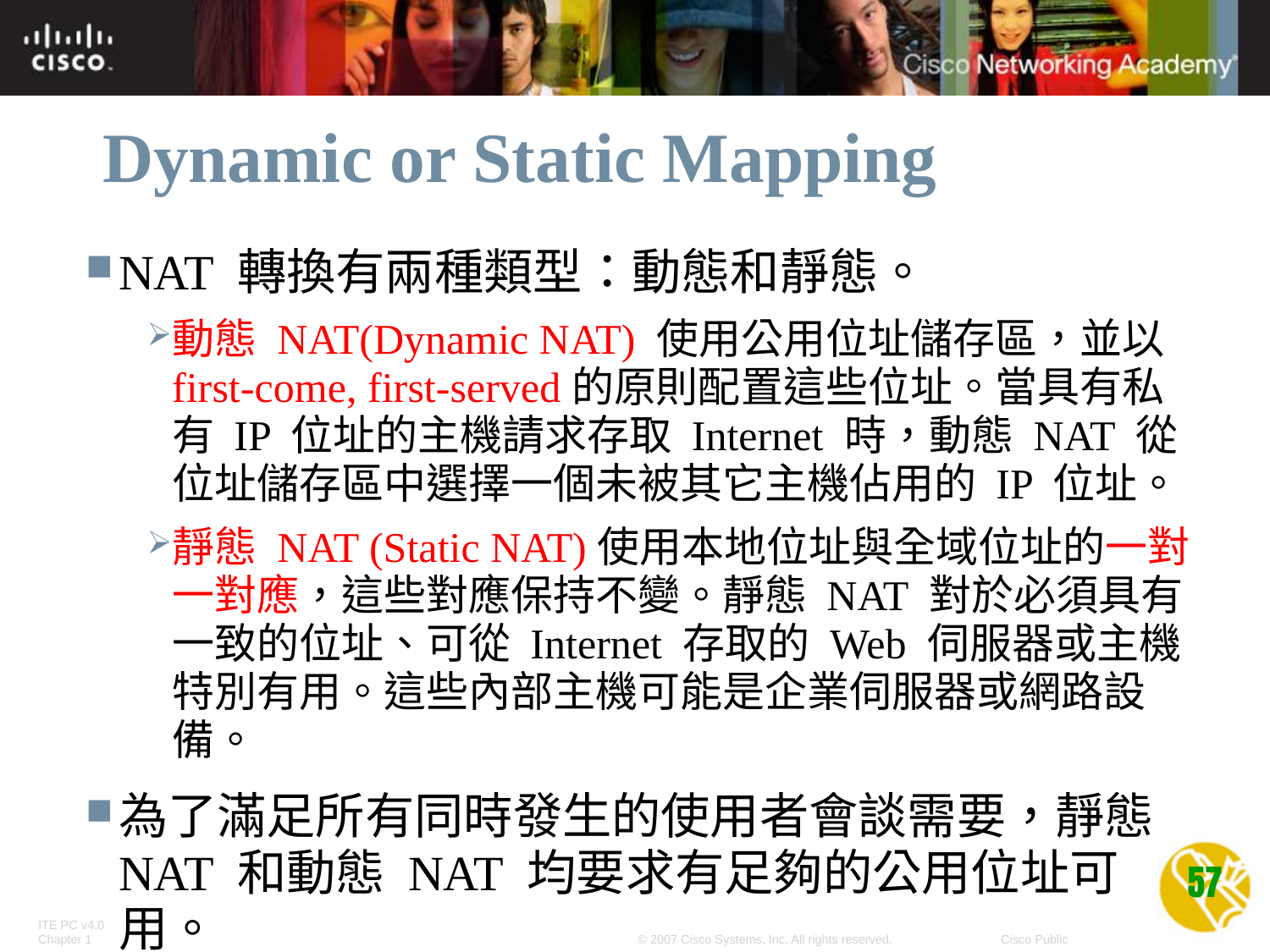

# Dynamic or Static Mapping
NAT 轉換有兩種類型：動態和靜態。
動態 NAT(Dynamic NAT) 使用公用位址儲存區，並以first-come, first-served的原則配置這些位址。當具有私有 IP 位址的主機請求存取 Internet 時，動態 NAT 從位址儲存區中選擇一個未被其它主機佔用的 IP 位址。
靜態 NAT (Static NAT)使用本地位址與全域位址的一對一對應，這些對應保持不變。靜態 NAT 對於必須具有一致的位址、可從 Internet 存取的 Web 伺服器或主機特別有用。這些內部主機可能是企業伺服器或網路設備。
為了滿足所有同時發生的使用者會談需要，靜態 NAT 和動態 NAT 均要求有足夠的公用位址可用。